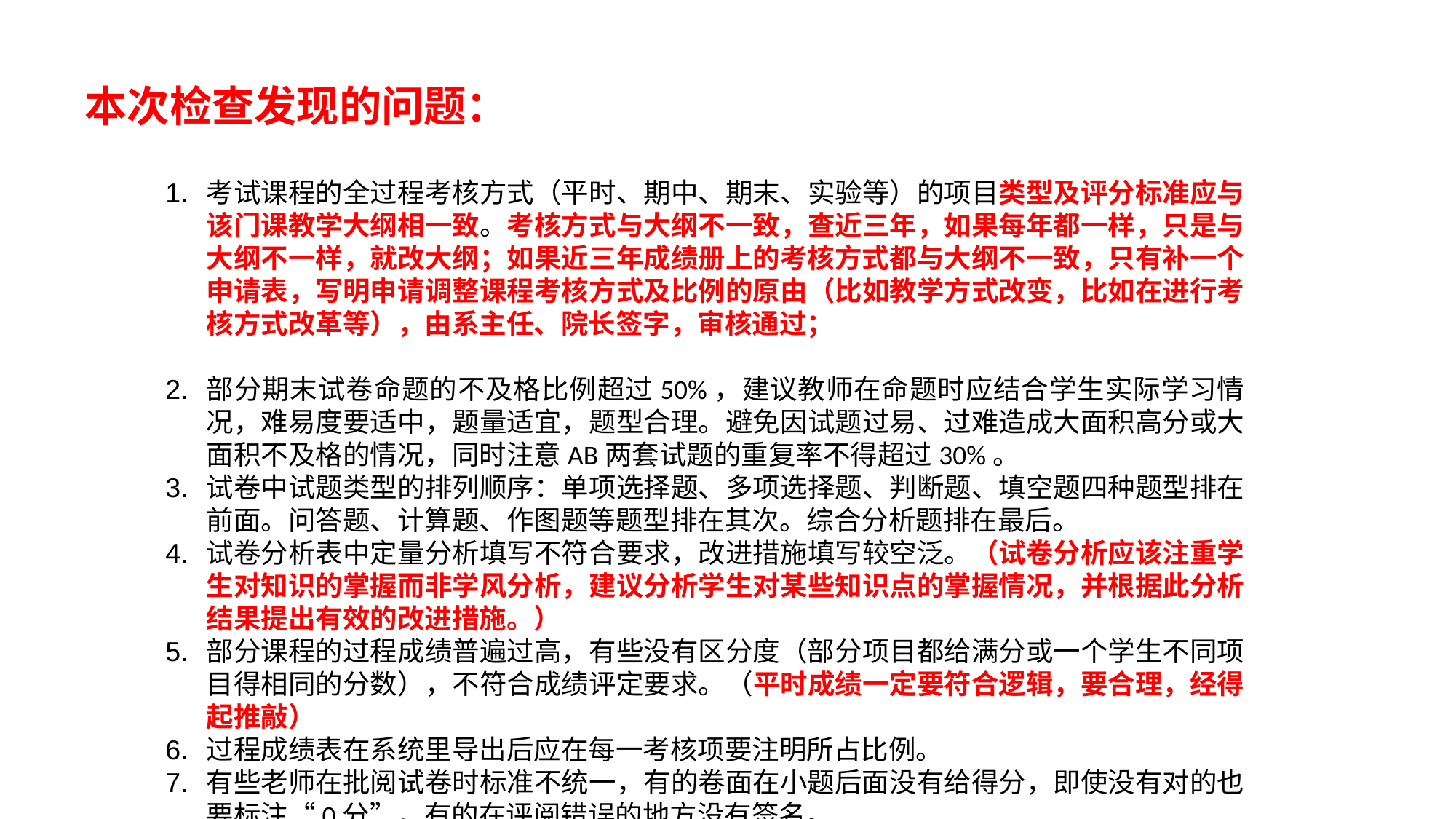

本次检查发现的问题：

考试课程的全过程考核方式（平时、期中、期末、实验等）的项目类型及评分标准应与该门课教学大纲相一致。考核方式与大纲不一致，查近三年，如果每年都一样，只是与大纲不一样，就改大纲；如果近三年成绩册上的考核方式都与大纲不一致，只有补一个申请表，写明申请调整课程考核方式及比例的原由（比如教学方式改变，比如在进行考核方式改革等），由系主任、院长签字，审核通过；

部分期末试卷命题的不及格比例超过50%，建议教师在命题时应结合学生实际学习情况，难易度要适中，题量适宜，题型合理。避免因试题过易、过难造成大面积高分或大面积不及格的情况，同时注意AB两套试题的重复率不得超过30%。
试卷中试题类型的排列顺序：单项选择题、多项选择题、判断题、填空题四种题型排在前面。问答题、计算题、作图题等题型排在其次。综合分析题排在最后。
试卷分析表中定量分析填写不符合要求，改进措施填写较空泛。（试卷分析应该注重学生对知识的掌握而非学风分析，建议分析学生对某些知识点的掌握情况，并根据此分析结果提出有效的改进措施。）
部分课程的过程成绩普遍过高，有些没有区分度（部分项目都给满分或一个学生不同项目得相同的分数），不符合成绩评定要求。（平时成绩一定要符合逻辑，要合理，经得起推敲）
过程成绩表在系统里导出后应在每一考核项要注明所占比例。
有些老师在批阅试卷时标准不统一，有的卷面在小题后面没有给得分，即使没有对的也要标注“0分”，有的在评阅错误的地方没有签名。